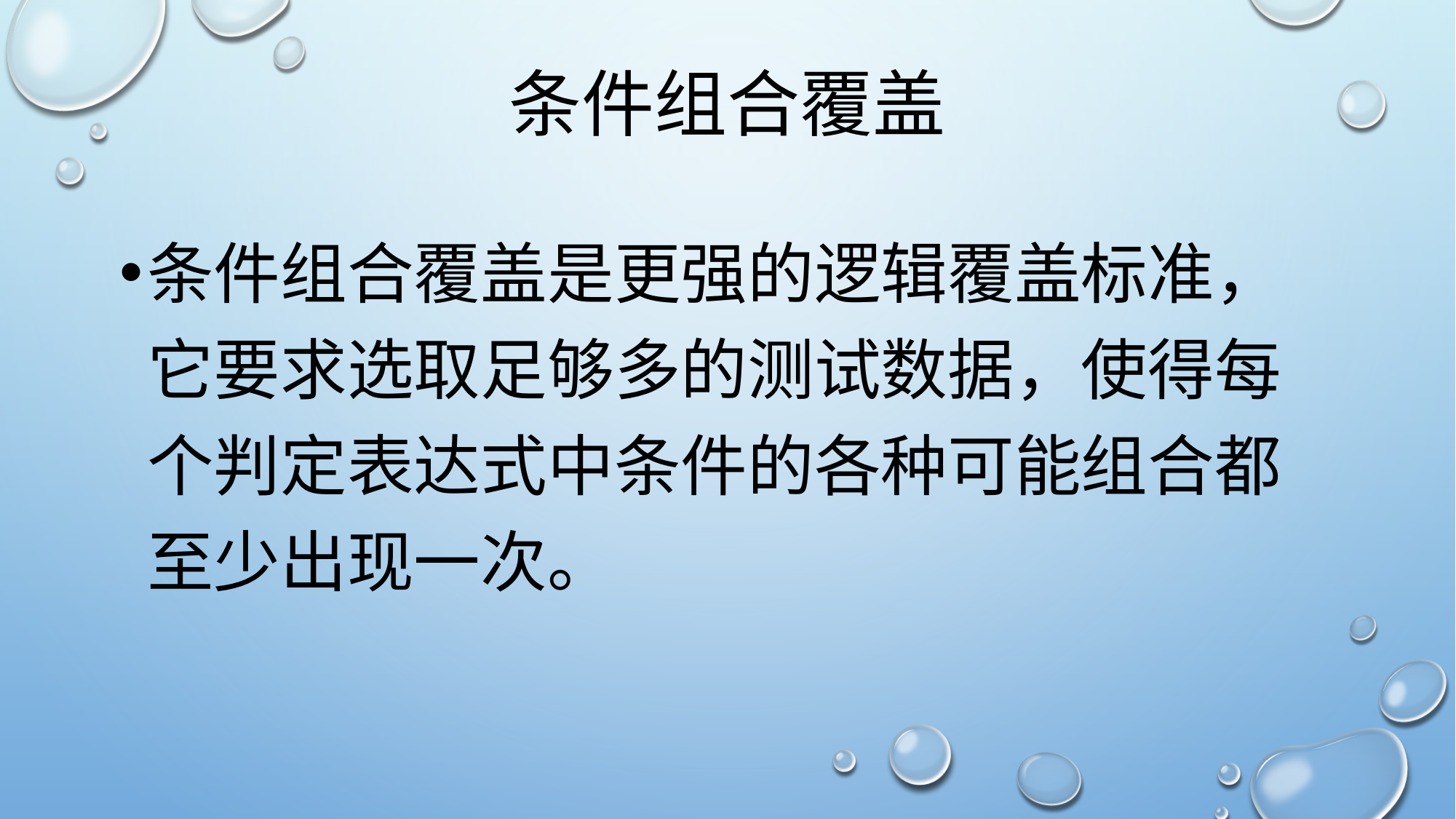

# 条件组合覆盖
条件组合覆盖是更强的逻辑覆盖标准，它要求选取足够多的测试数据，使得每个判定表达式中条件的各种可能组合都至少出现一次。